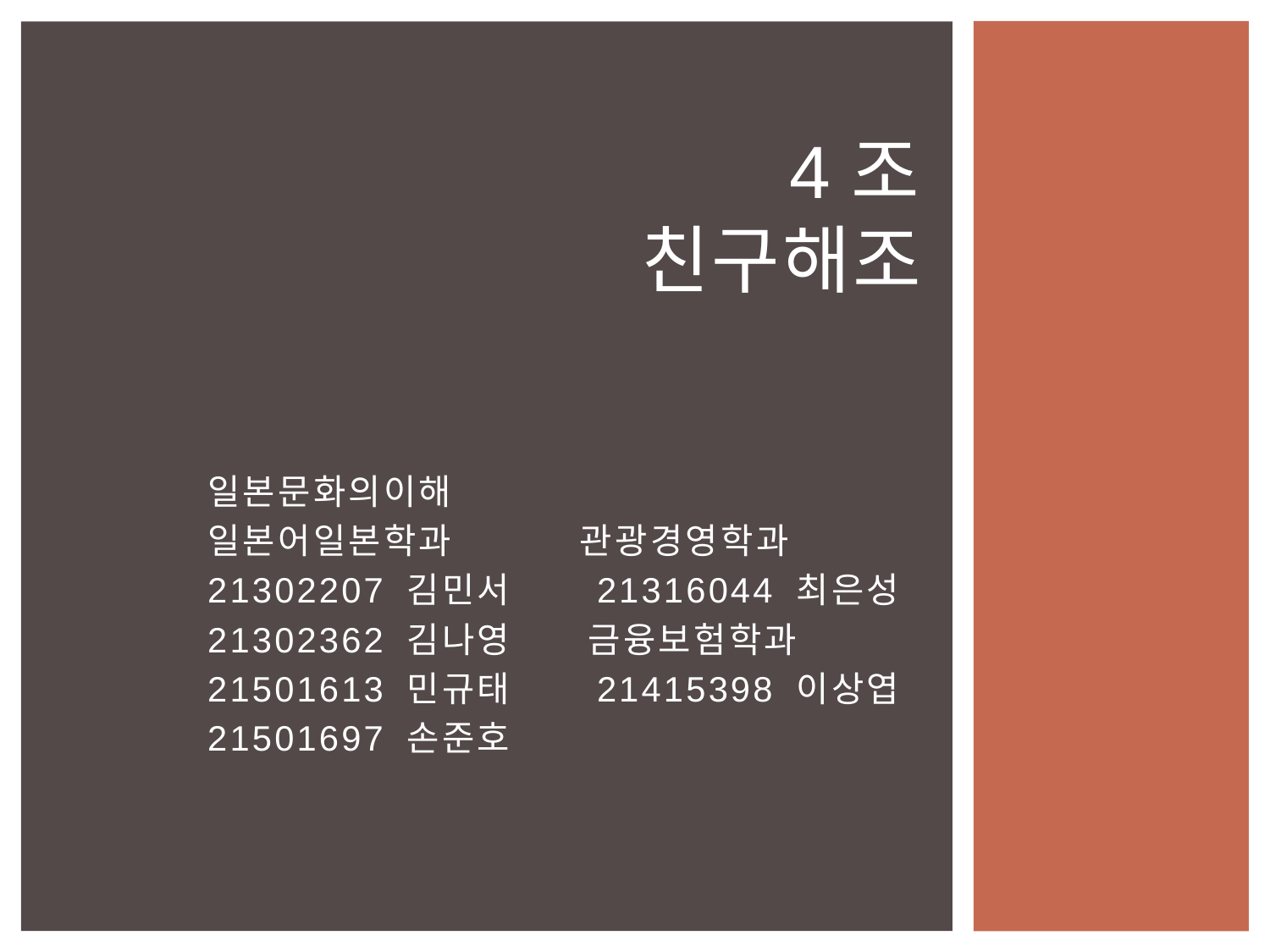

# 4조 친구해조
일본문화의이해
일본어일본학과          관광경영학과
21302207 김민서      21316044 최은성
21302362 김나영      금융보험학과
21501613 민규태      21415398 이상엽
21501697 손준호